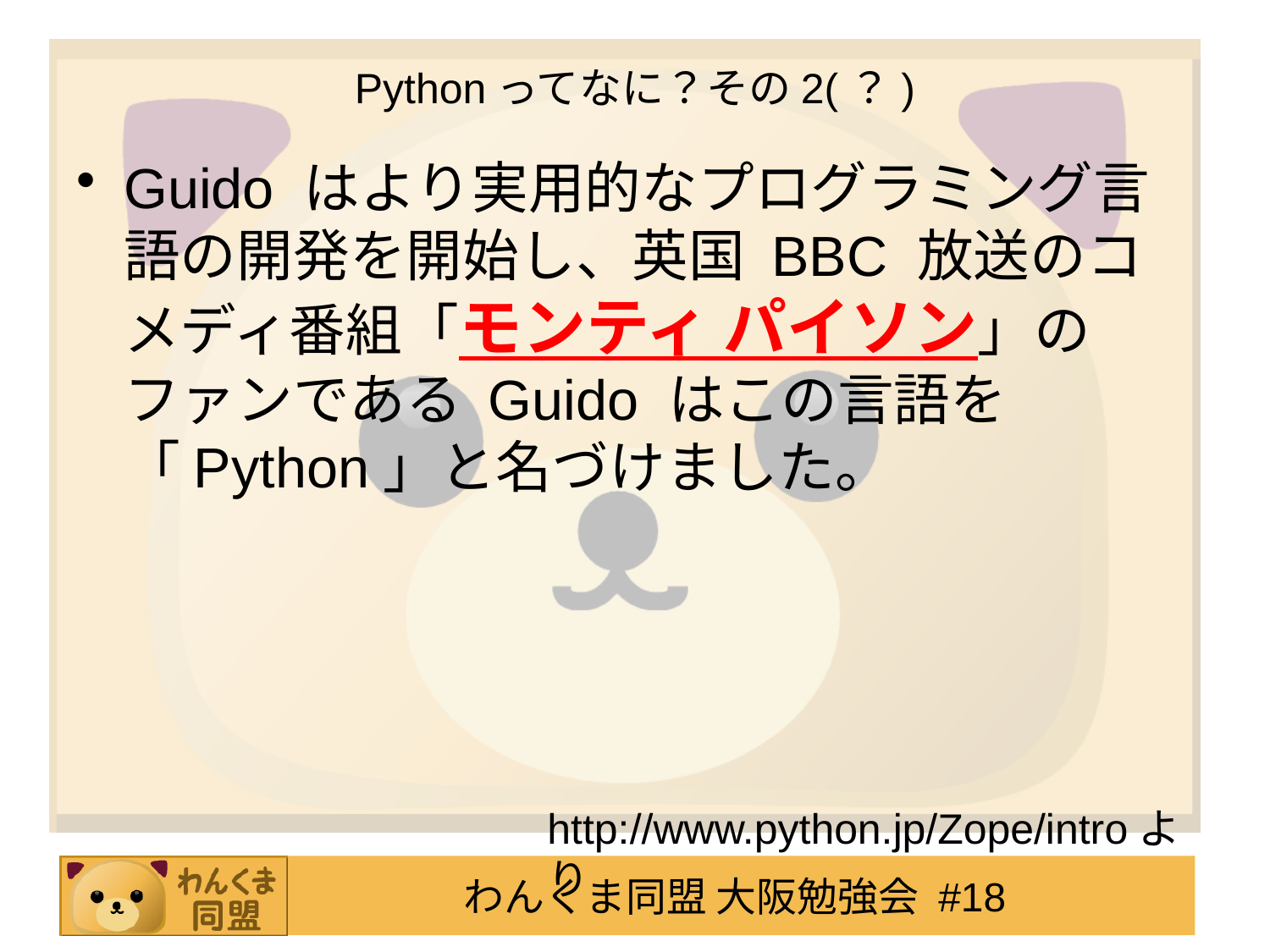

# Pythonってなに？その2(？)
Guido はより実用的なプログラミング言語の開発を開始し、英国 BBC 放送のコメディ番組「モンティ パイソン」のファンである Guido はこの言語を「Python」と名づけました。
http://www.python.jp/Zope/introより